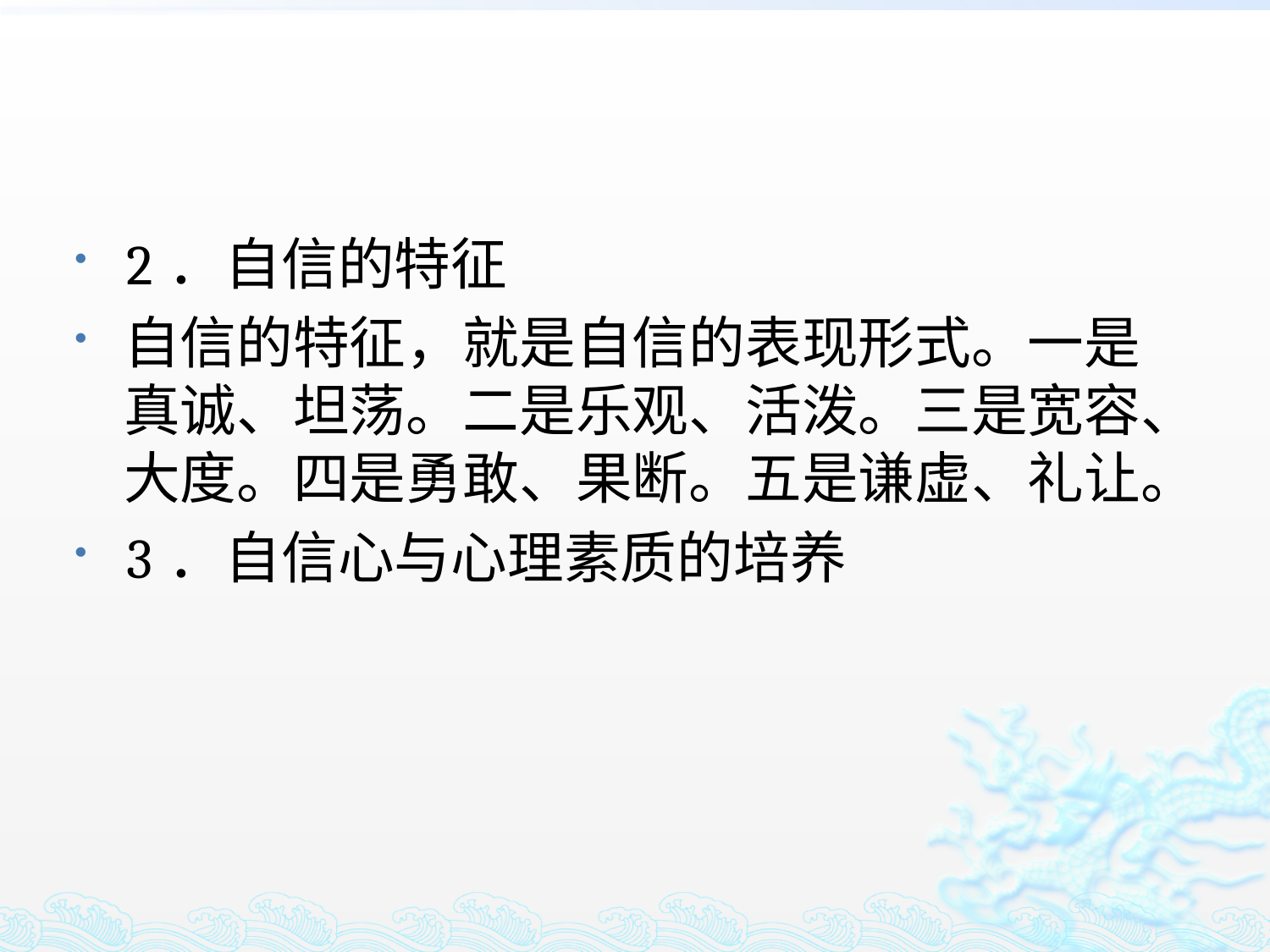

#
2．自信的特征
自信的特征，就是自信的表现形式。一是真诚、坦荡。二是乐观、活泼。三是宽容、大度。四是勇敢、果断。五是谦虚、礼让。
3．自信心与心理素质的培养